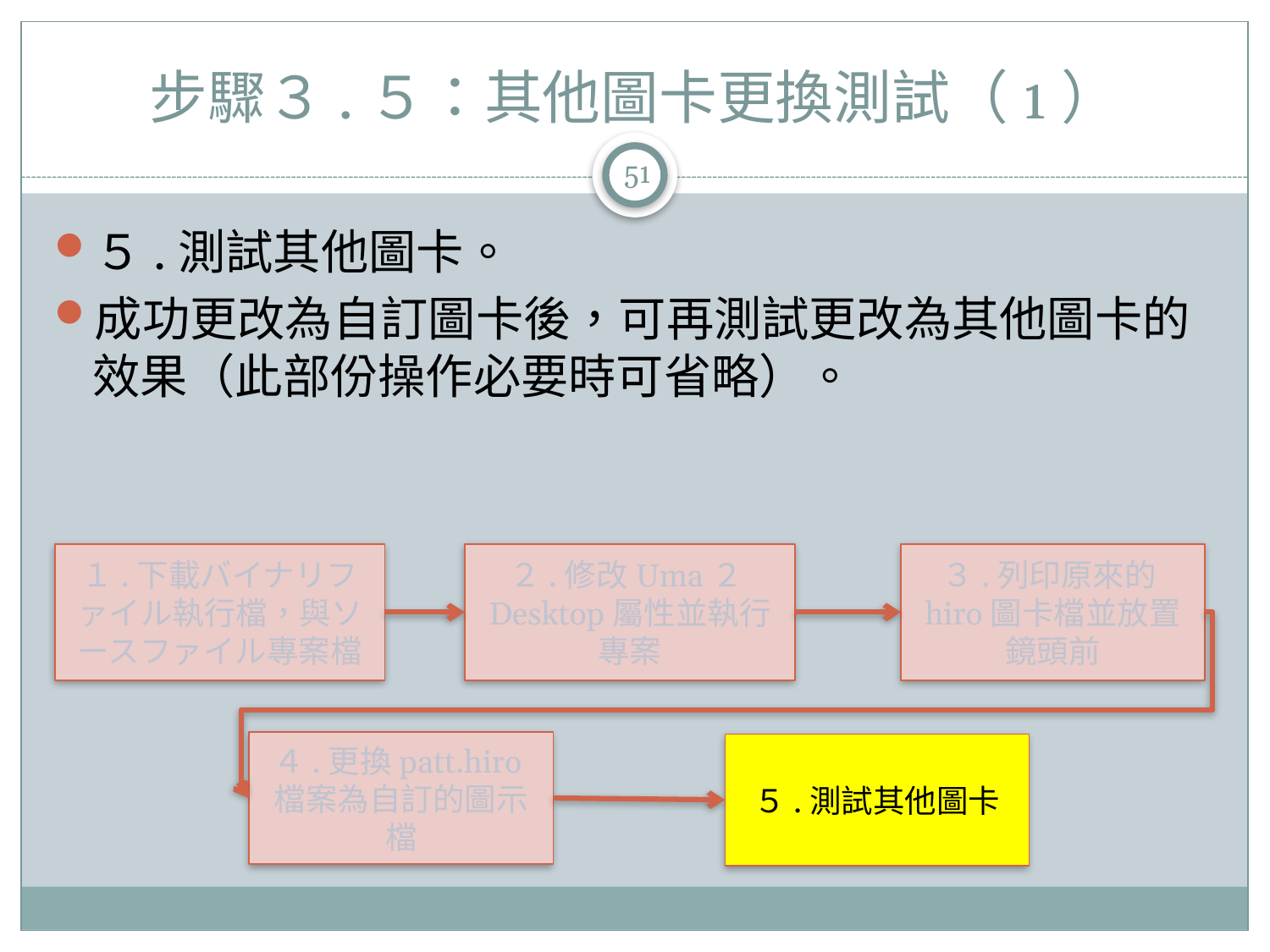

# 步驟３.５：其他圖卡更換測試（1）
51
５.測試其他圖卡。
成功更改為自訂圖卡後，可再測試更改為其他圖卡的效果（此部份操作必要時可省略）。
１.下載バイナリファイル執行檔，與ソースファイル專案檔
２.修改Uma２Desktop屬性並執行專案
３.列印原來的hiro圖卡檔並放置鏡頭前
４.更換patt.hiro檔案為自訂的圖示檔
５.測試其他圖卡